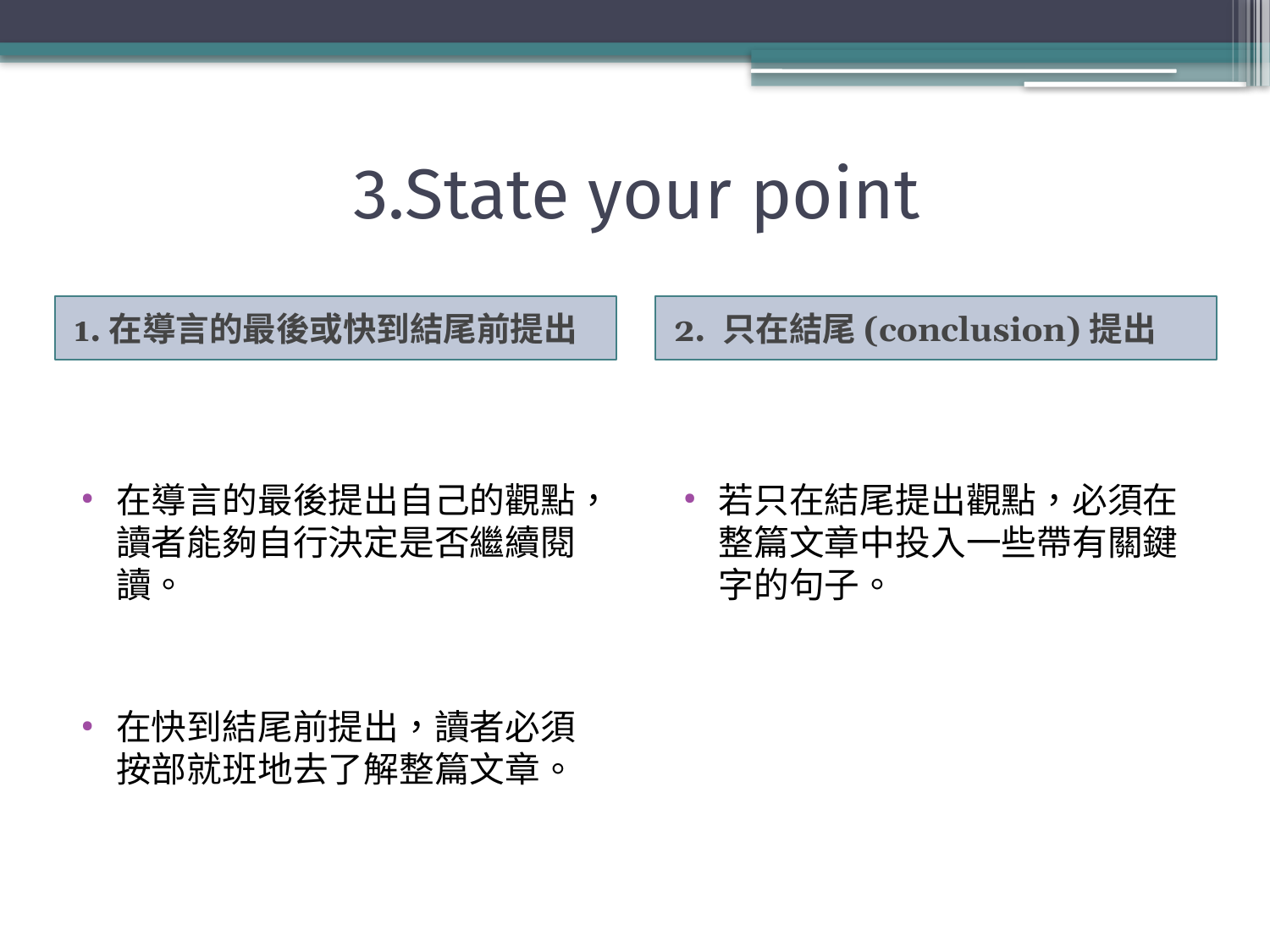

# 3.State your point
1.在導言的最後或快到結尾前提出
2. 只在結尾(conclusion)提出

在導言的最後提出自己的觀點，讀者能夠自行決定是否繼續閱讀。

在快到結尾前提出，讀者必須按部就班地去了解整篇文章。

若只在結尾提出觀點，必須在整篇文章中投入一些帶有關鍵字的句子。